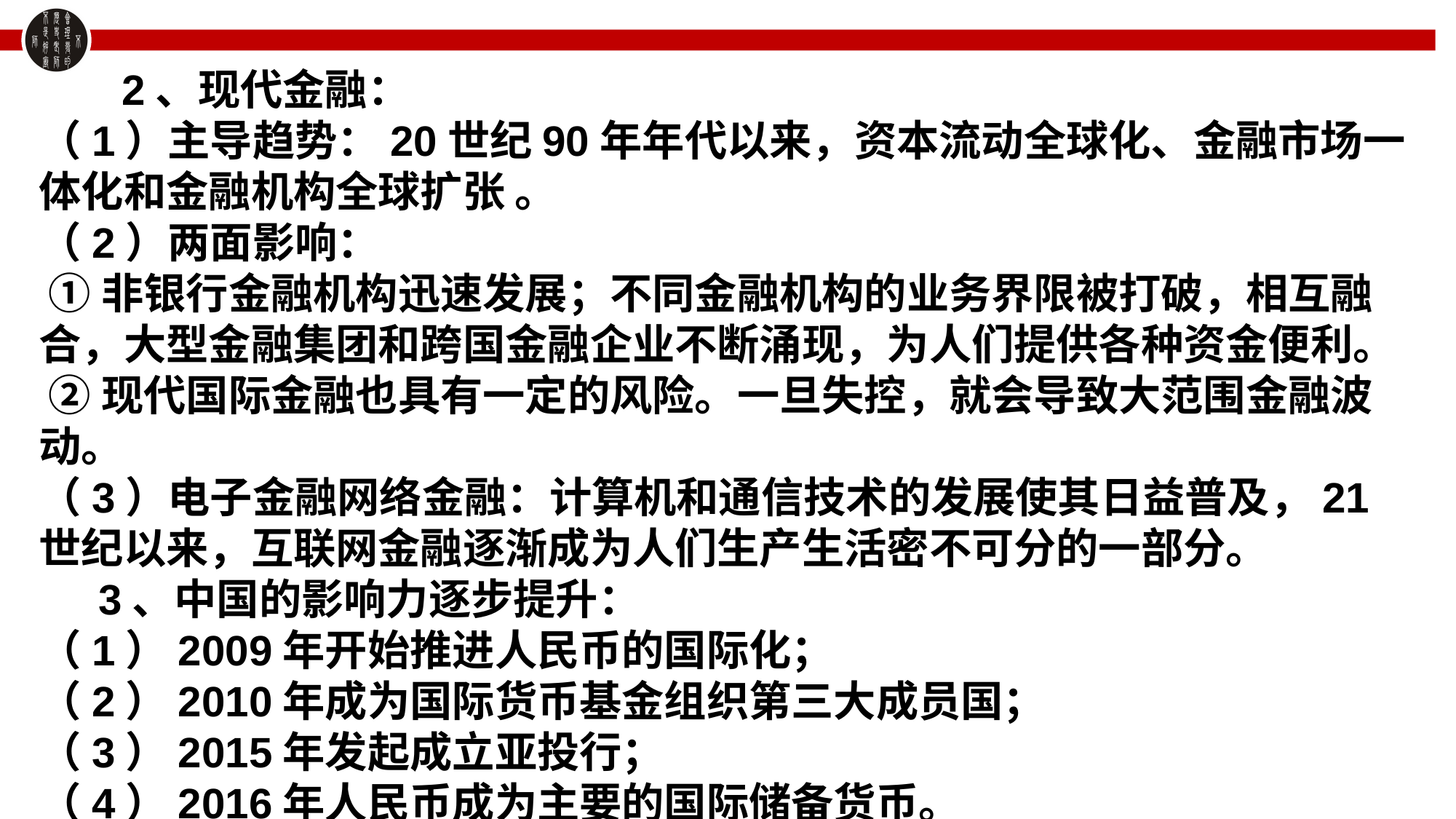

2、现代金融：
（1）主导趋势：20世纪90年年代以来，资本流动全球化、金融市场一体化和金融机构全球扩张 。
（2）两面影响：
 ①非银行金融机构迅速发展；不同金融机构的业务界限被打破，相互融合，大型金融集团和跨国金融企业不断涌现，为人们提供各种资金便利。
 ②现代国际金融也具有一定的风险。一旦失控，就会导致大范围金融波动。
（3）电子金融网络金融：计算机和通信技术的发展使其日益普及，21世纪以来，互联网金融逐渐成为人们生产生活密不可分的一部分。
     3、中国的影响力逐步提升：
（1）2009年开始推进人民币的国际化；
（2）2010年成为国际货币基金组织第三大成员国；
（3）2015年发起成立亚投行；
（4）2016年人民币成为主要的国际储备货币。